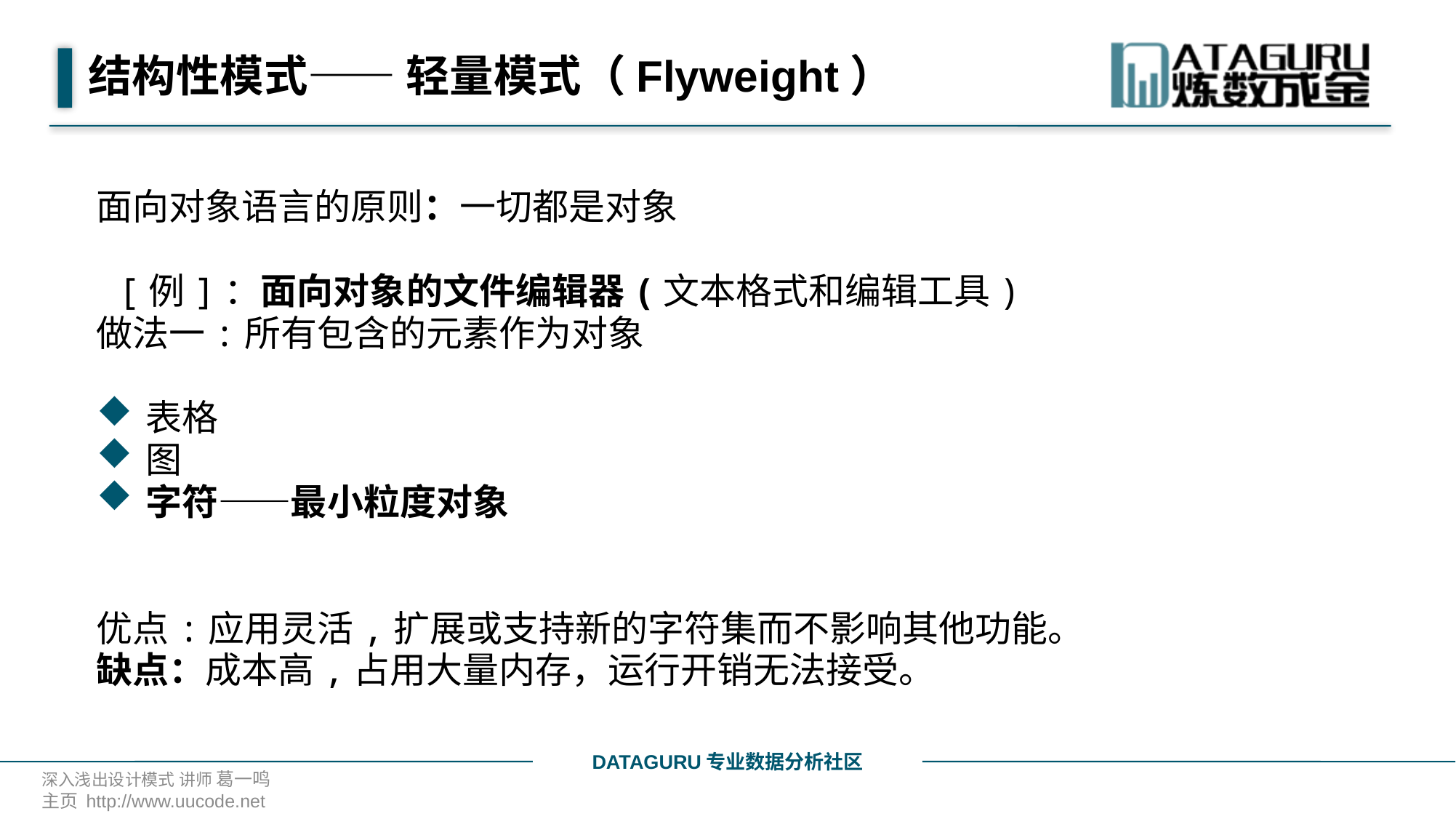

# 结构性模式—— 轻量模式（Flyweight）
面向对象语言的原则：一切都是对象

 [例]：面向对象的文件编辑器(文本格式和编辑工具)
做法一:所有包含的元素作为对象

表格
图
字符——最小粒度对象

优点:应用灵活,扩展或支持新的字符集而不影响其他功能。
缺点：成本高,占用大量内存，运行开销无法接受。